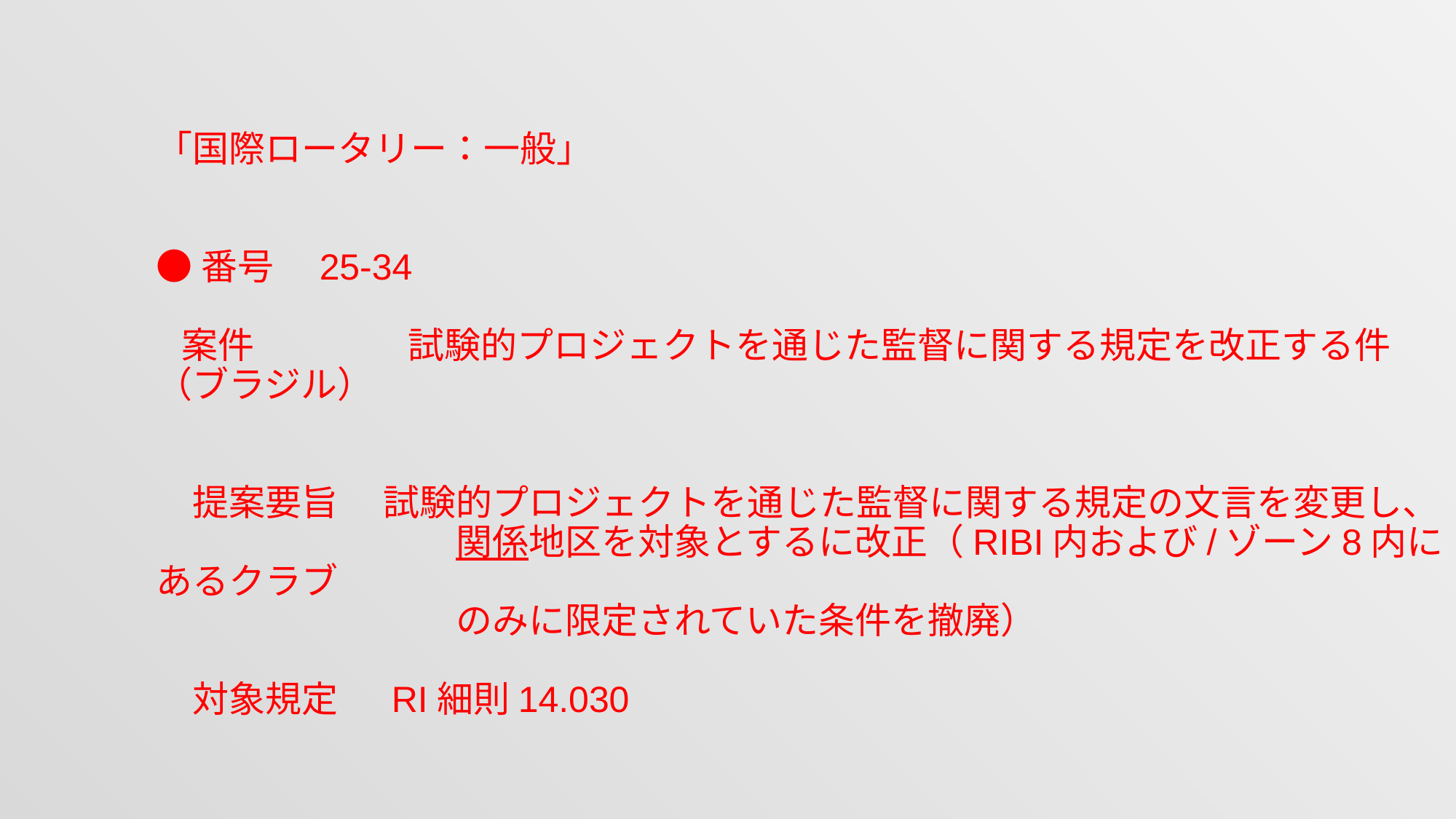

「国際ロータリー：一般」

●番号　25-34

  案件　　　　 試験的プロジェクトを通じた監督に関する規定を改正する件（ブラジル）

　提案要旨　 試験的プロジェクトを通じた監督に関する規定の文言を変更し、
　　　　　　　　 関係地区を対象とするに改正（RIBI内および/ゾーン8内にあるクラブ
　　　　　　　　 のみに限定されていた条件を撤廃）

　対象規定　 RI細則14.030

#